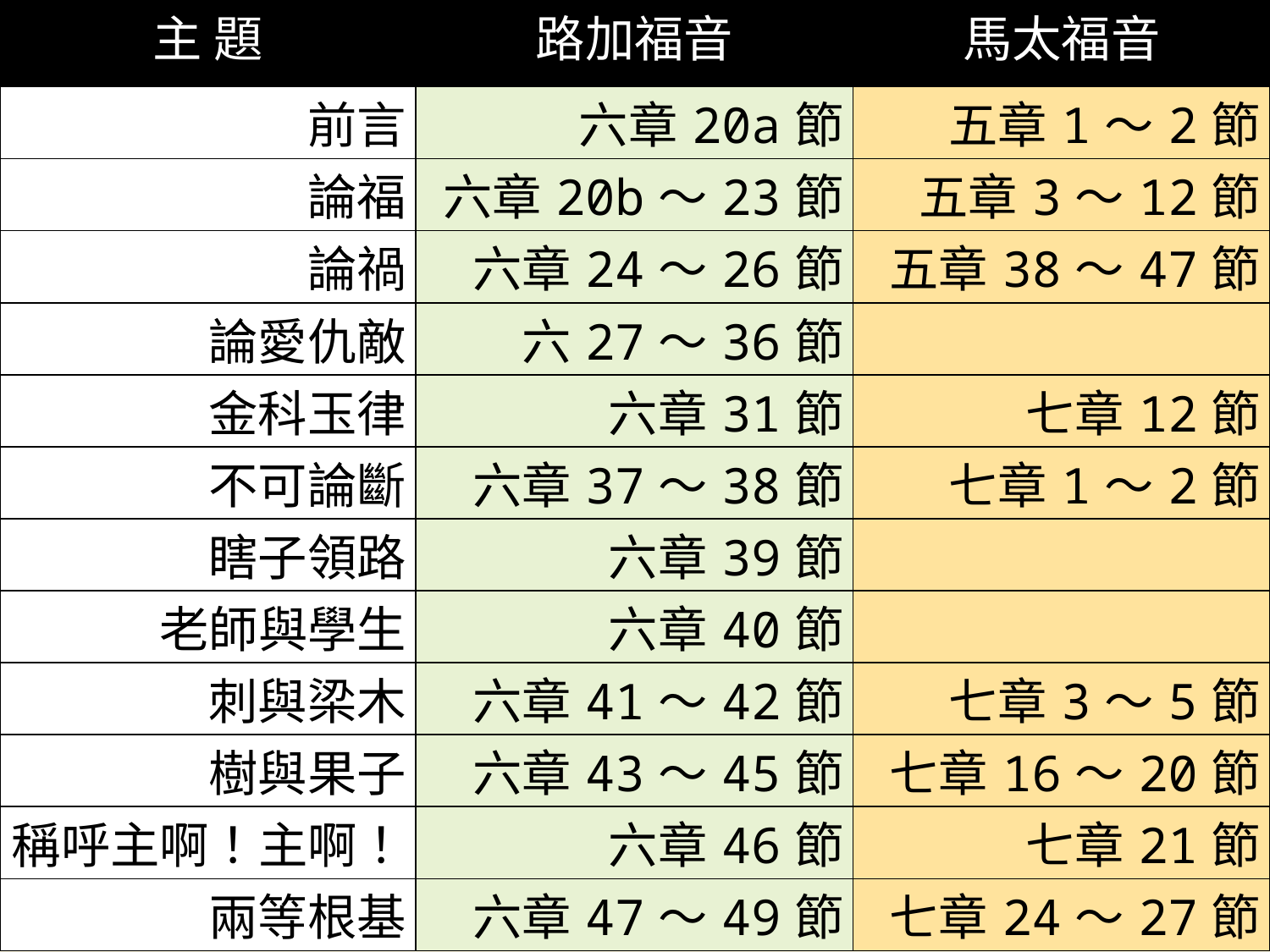

| 主 題 | 路加福音 | 馬太福音 |
| --- | --- | --- |
| 前言 | 六章20a節 | 五章1～2節 |
| 論福 | 六章20b～23節 | 五章3～12節 |
| 論禍 | 六章24～26節 | 五章38～47節 |
| 論愛仇敵 | 六27～36節 |  |
| 金科玉律 | 六章31節 | 七章12節 |
| 不可論斷 | 六章37～38節 | 七章1～2節 |
| 瞎子領路 | 六章39節 |  |
| 老師與學生 | 六章40節 |  |
| 刺與梁木 | 六章41～42節 | 七章3～5節 |
| 樹與果子 | 六章43～45節 | 七章16～20節 |
| 稱呼主啊！主啊！ | 六章46節 | 七章21節 |
| 兩等根基 | 六章47～49節 | 七章24～27節 |